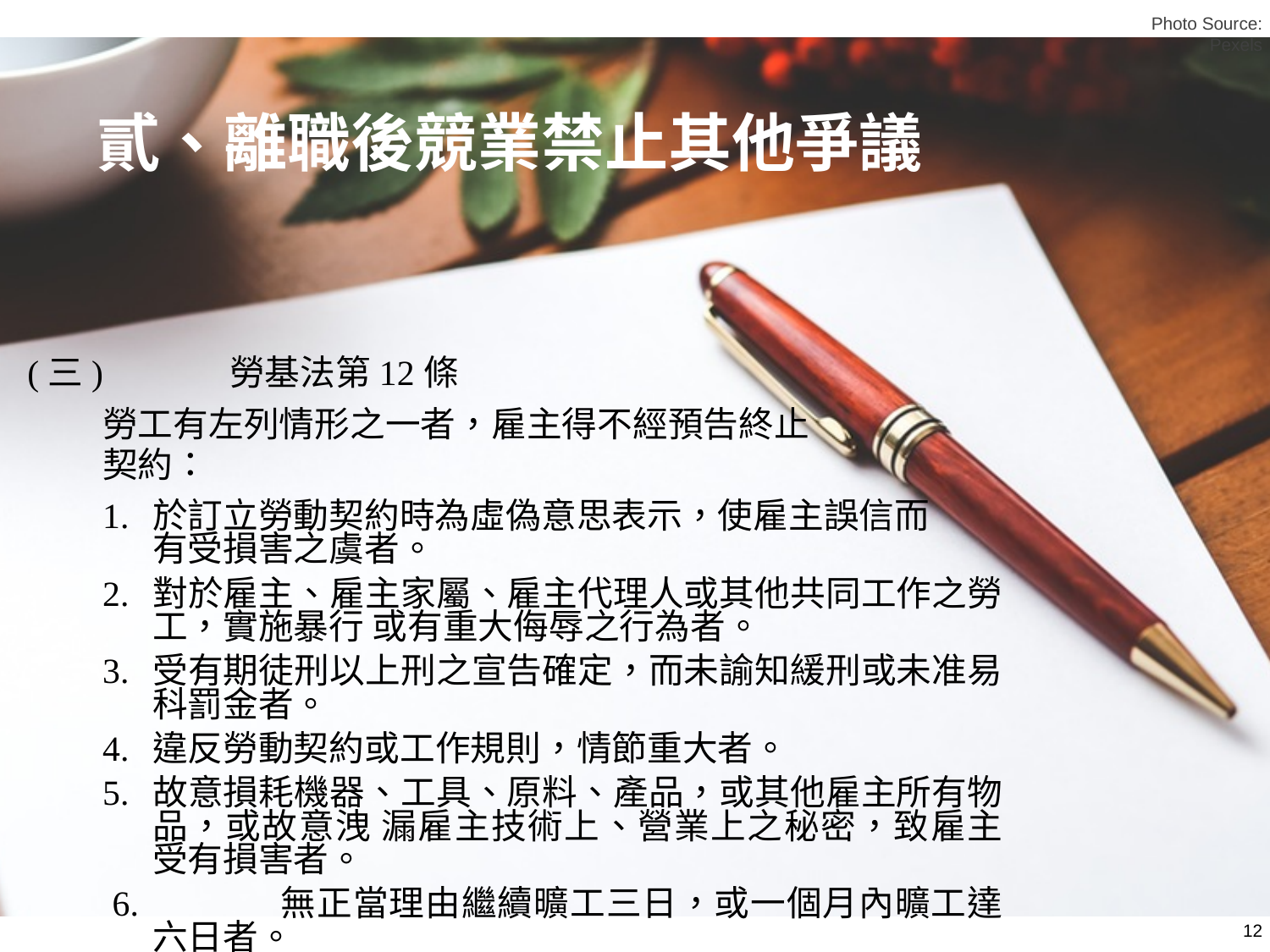

貳、離職後競業禁止其他爭議
(三)	勞基法第12條
	勞工有左列情形之一者，雇主得不經預告終止契約：
1.	於訂立勞動契約時為虛偽意思表示，使雇主誤信而
有受損害之虞者。
2.	對於雇主、雇主家屬、雇主代理人或其他共同工作之勞工，實施暴行 或有重大侮辱之行為者。
3.	受有期徒刑以上刑之宣告確定，而未諭知緩刑或未准易科罰金者。
4.	違反勞動契約或工作規則，情節重大者。
5.	故意損耗機器、工具、原料、產品，或其他雇主所有物品，或故意洩 漏雇主技術上、營業上之秘密，致雇主受有損害者。
 6.		無正當理由繼續曠工三日，或一個月內曠工達六日者。
12